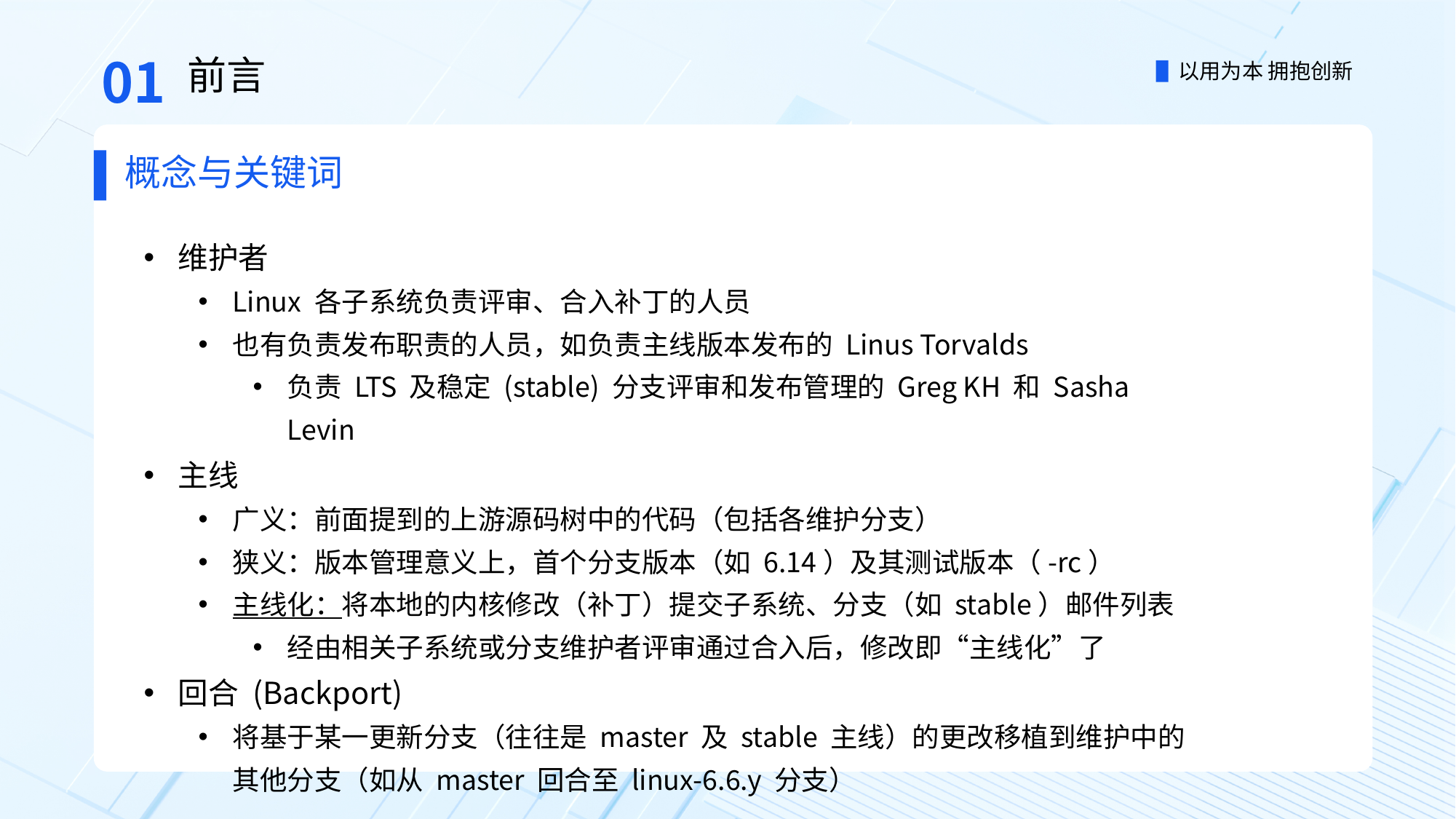

01
前言
概念与关键词
维护者
Linux 各子系统负责评审、合入补丁的人员
也有负责发布职责的人员，如负责主线版本发布的 Linus Torvalds
负责 LTS 及稳定 (stable) 分支评审和发布管理的 Greg KH 和 Sasha Levin
主线
广义：前面提到的上游源码树中的代码（包括各维护分支）
狭义：版本管理意义上，首个分支版本（如 6.14）及其测试版本（-rc）
主线化：将本地的内核修改（补丁）提交子系统、分支（如 stable）邮件列表
经由相关子系统或分支维护者评审通过合入后，修改即“主线化”了
回合 (Backport)
将基于某一更新分支（往往是 master 及 stable 主线）的更改移植到维护中的
其他分支（如从 master 回合至 linux-6.6.y 分支）